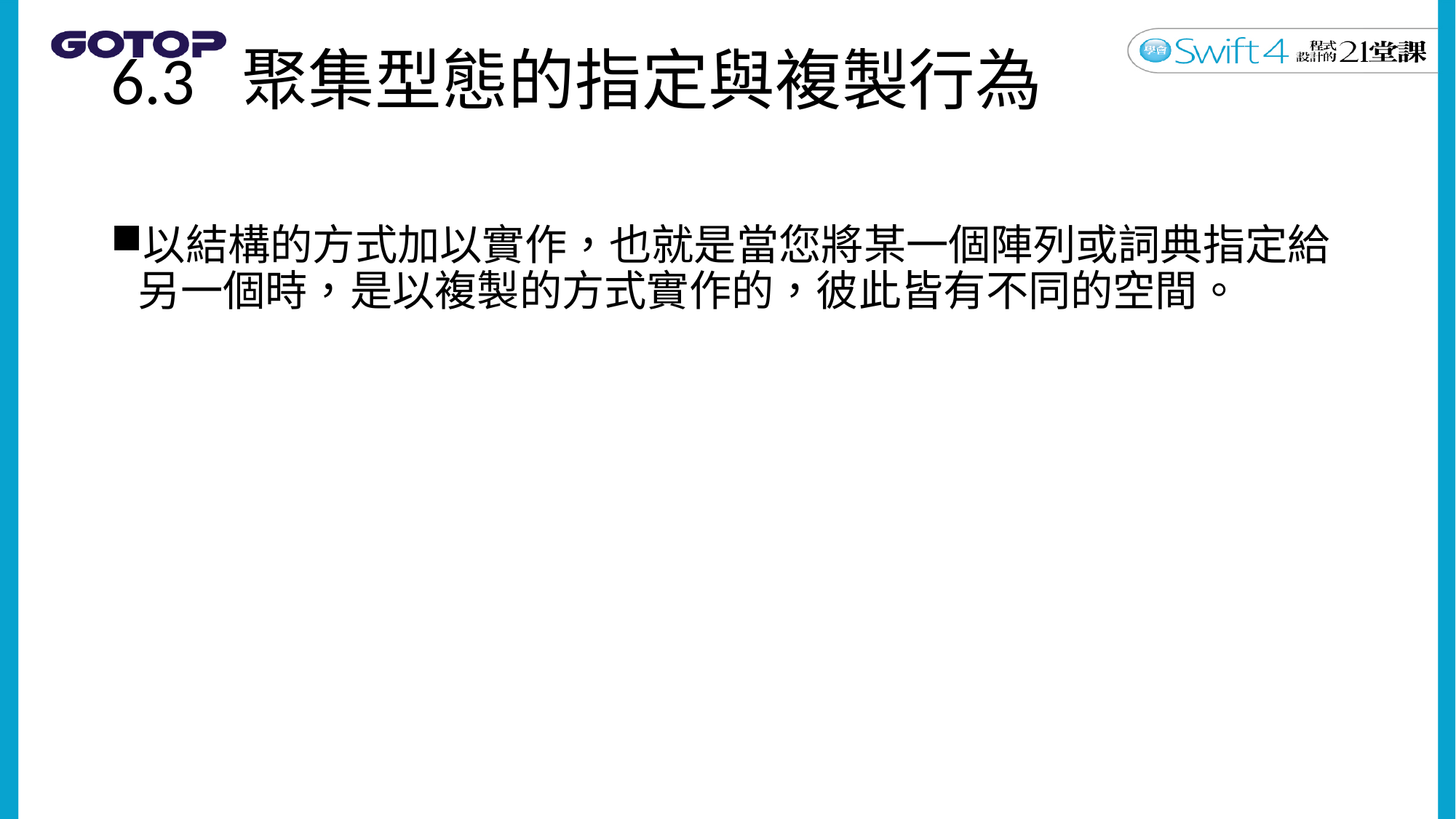

# 6.3  聚集型態的指定與複製行為
以結構的方式加以實作，也就是當您將某一個陣列或詞典指定給另一個時，是以複製的方式實作的，彼此皆有不同的空間。